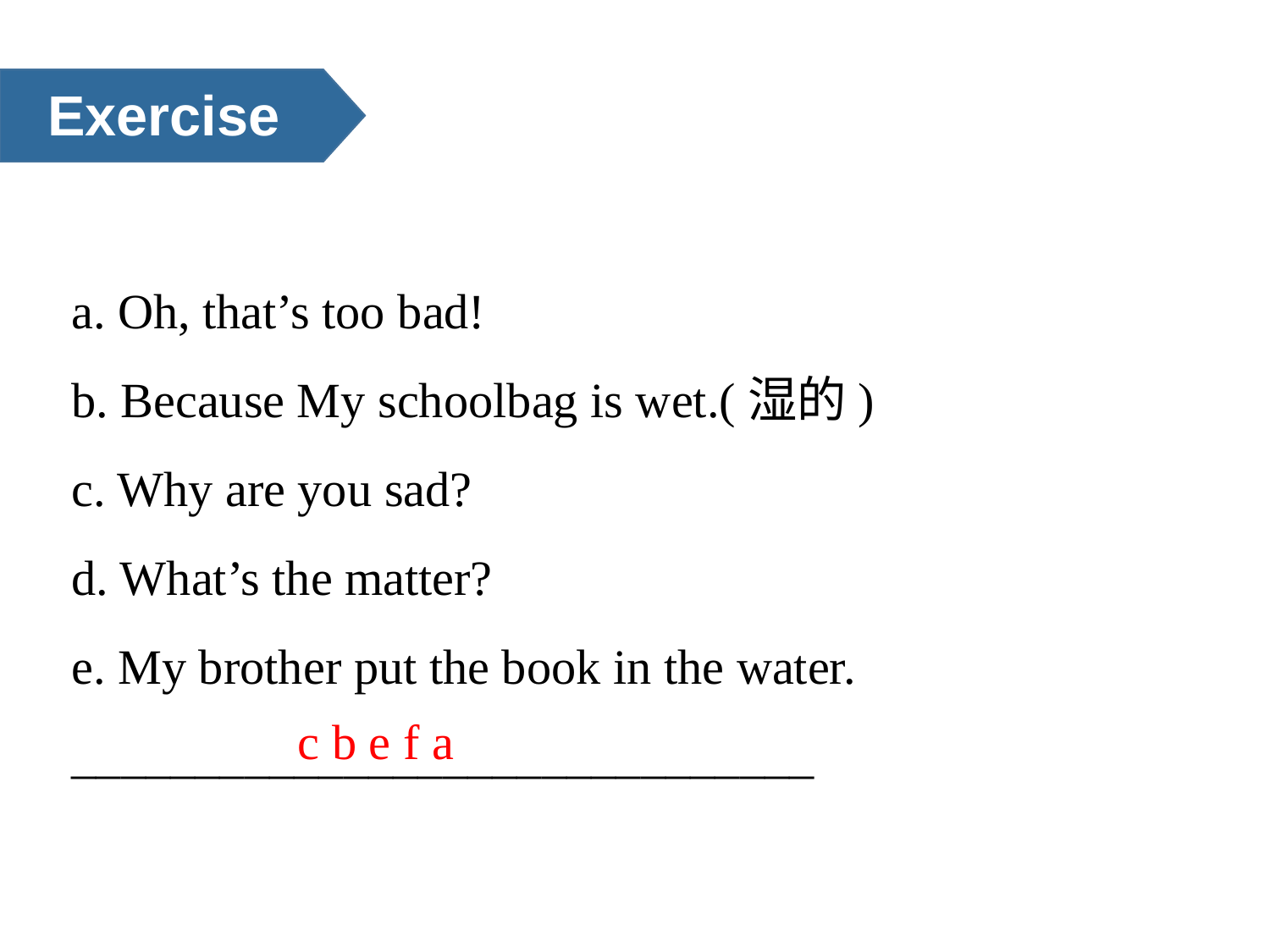

Exercise
a. Oh, that’s too bad!
b. Because My schoolbag is wet.(湿的)
c. Why are you sad?
d. What’s the matter?
e. My brother put the book in the water.
______________________________
c b e f a